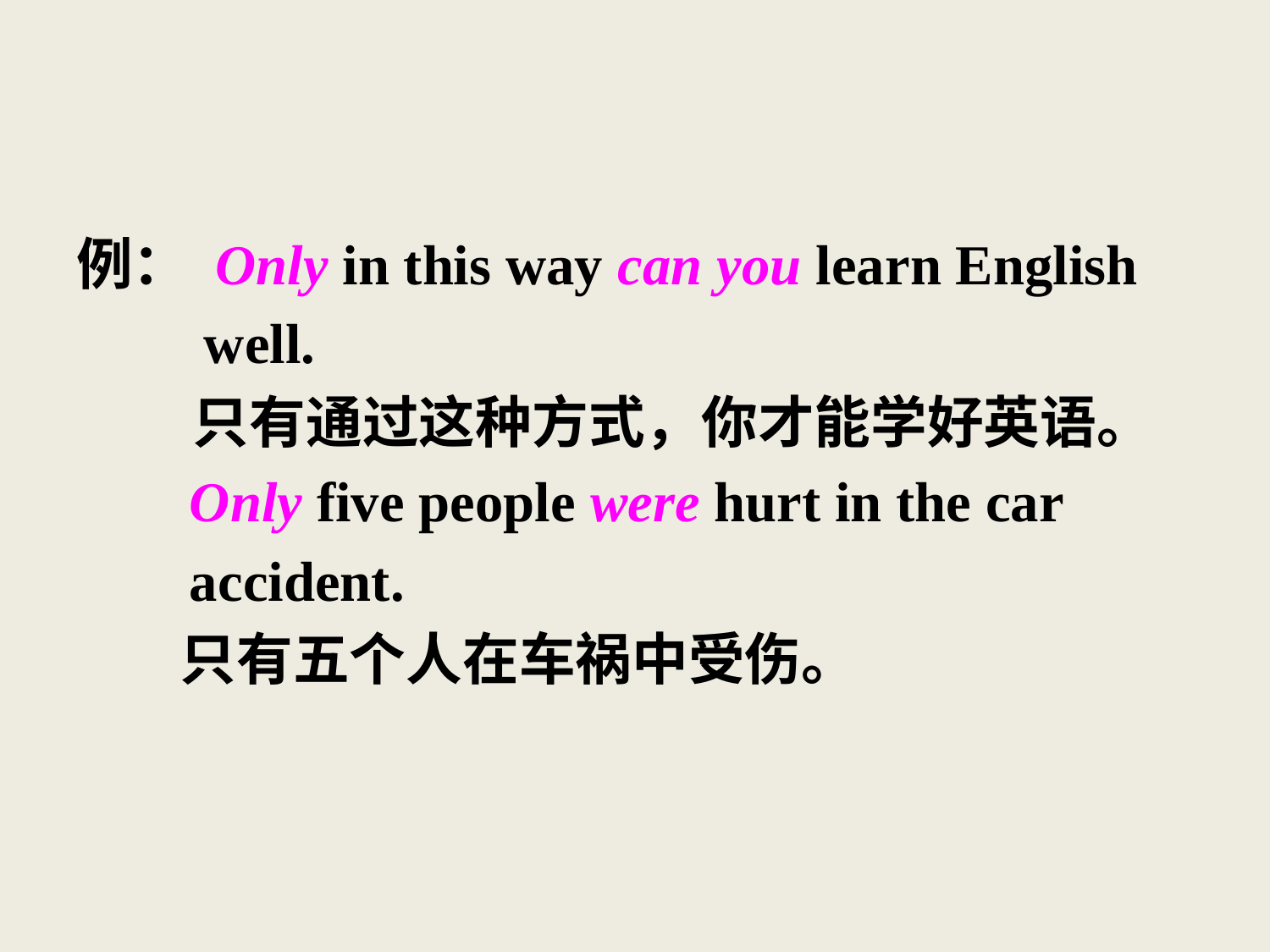

例： Only in this way can you learn English
         well.
        只有通过这种方式，你才能学好英语。
        Only five people were hurt in the car
        accident.
       只有五个人在车祸中受伤。